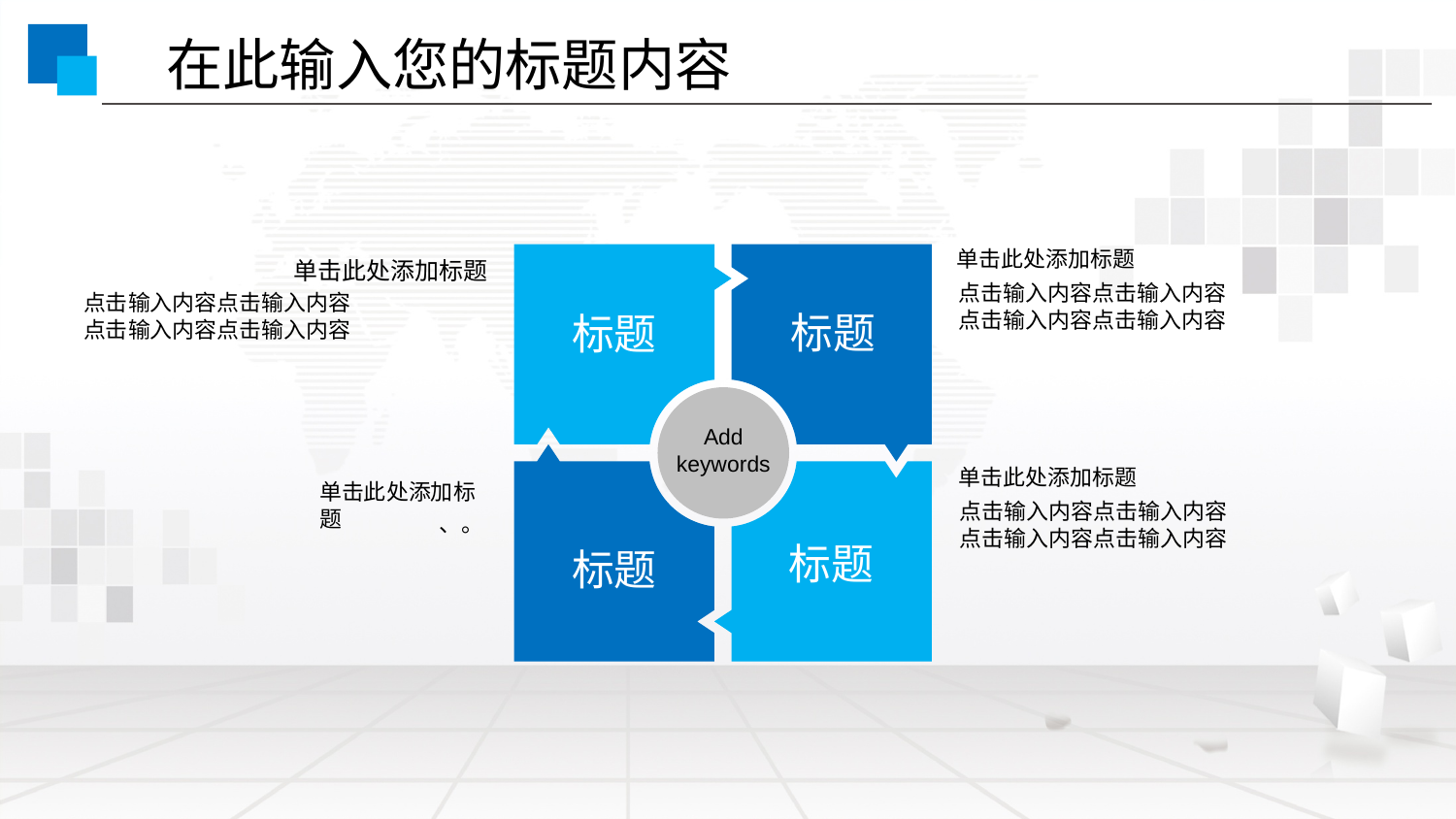

在此输入您的标题内容
单击此处添加标题
点击输入内容点击输入内容
点击输入内容点击输入内容

标题

标题

标题

标题
单击此处添加标题
点击输入内容点击输入内容
点击输入内容点击输入内容

Add keywords
单击此处添加标题
点击输入内容点击输入内容
点击输入内容点击输入内容
单击此处添加标题
、。